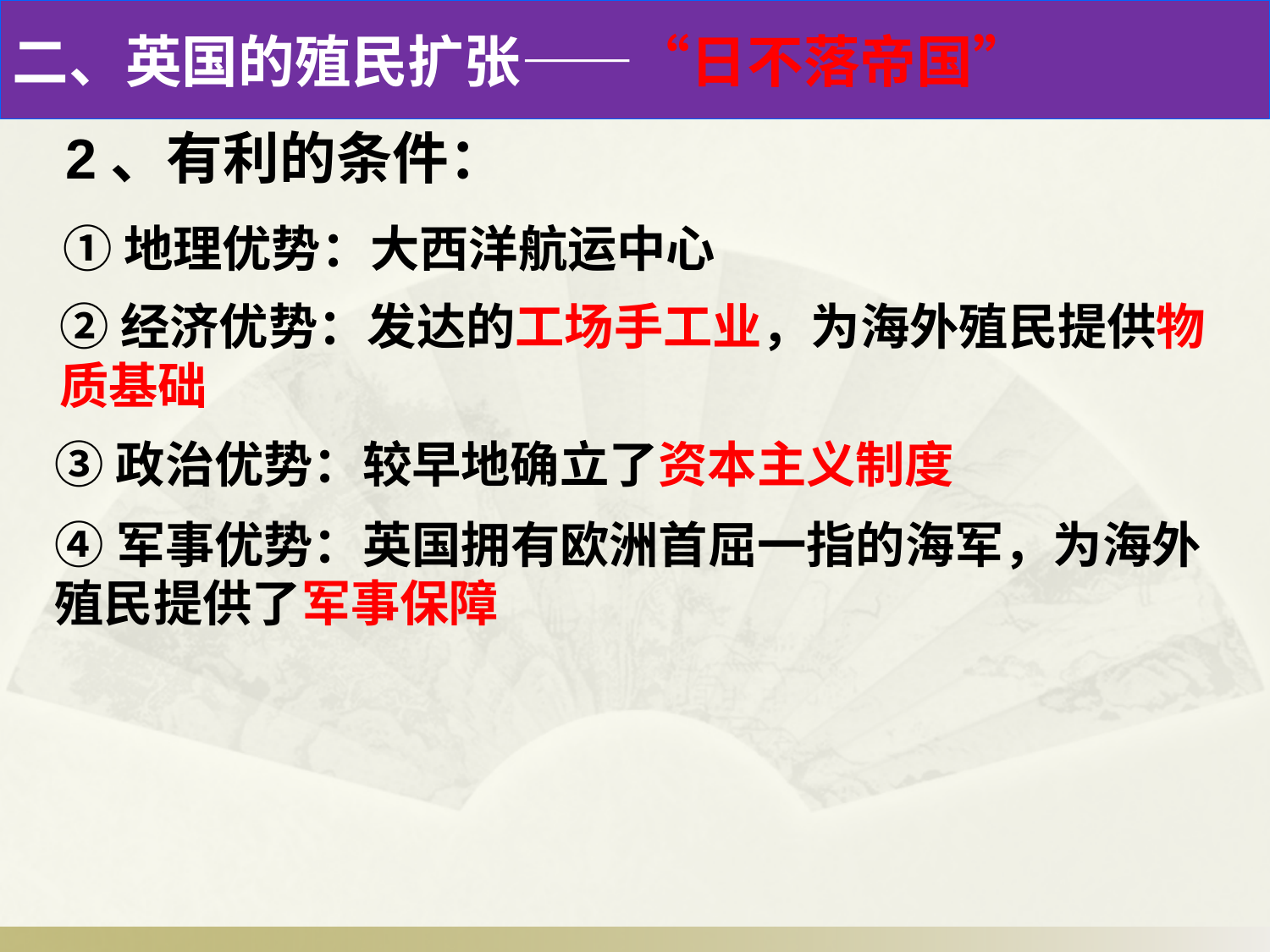

二、英国的殖民扩张——“日不落帝国”
2、有利的条件：
①地理优势：大西洋航运中心
②经济优势：发达的工场手工业，为海外殖民提供物质基础
③政治优势：较早地确立了资本主义制度
④军事优势：英国拥有欧洲首屈一指的海军，为海外殖民提供了军事保障